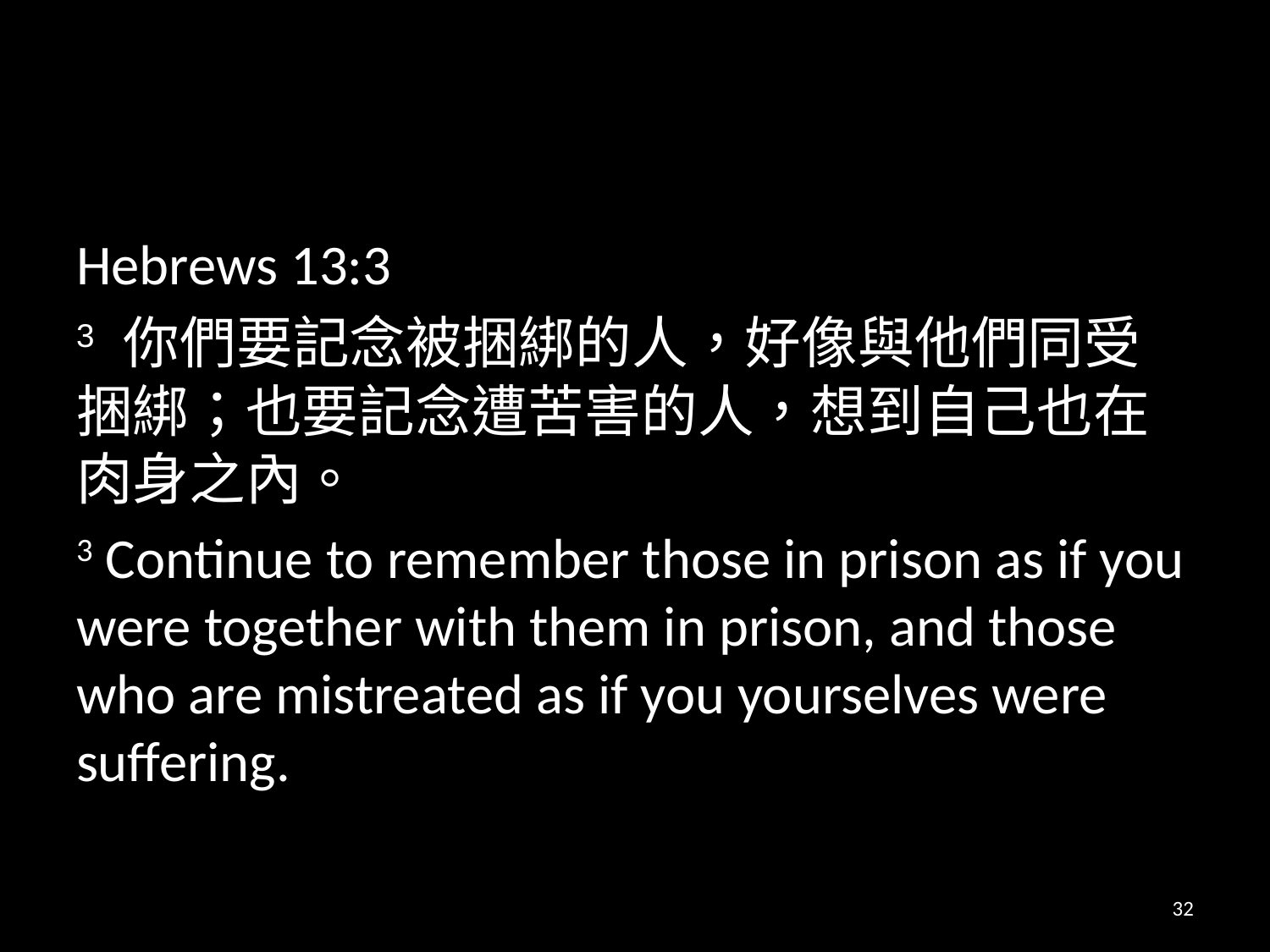

#
Hebrews 13:3
3 你們要記念被捆綁的人，好像與他們同受捆綁；也要記念遭苦害的人，想到自己也在肉身之內。
3 Continue to remember those in prison as if you were together with them in prison, and those who are mistreated as if you yourselves were suffering.

32